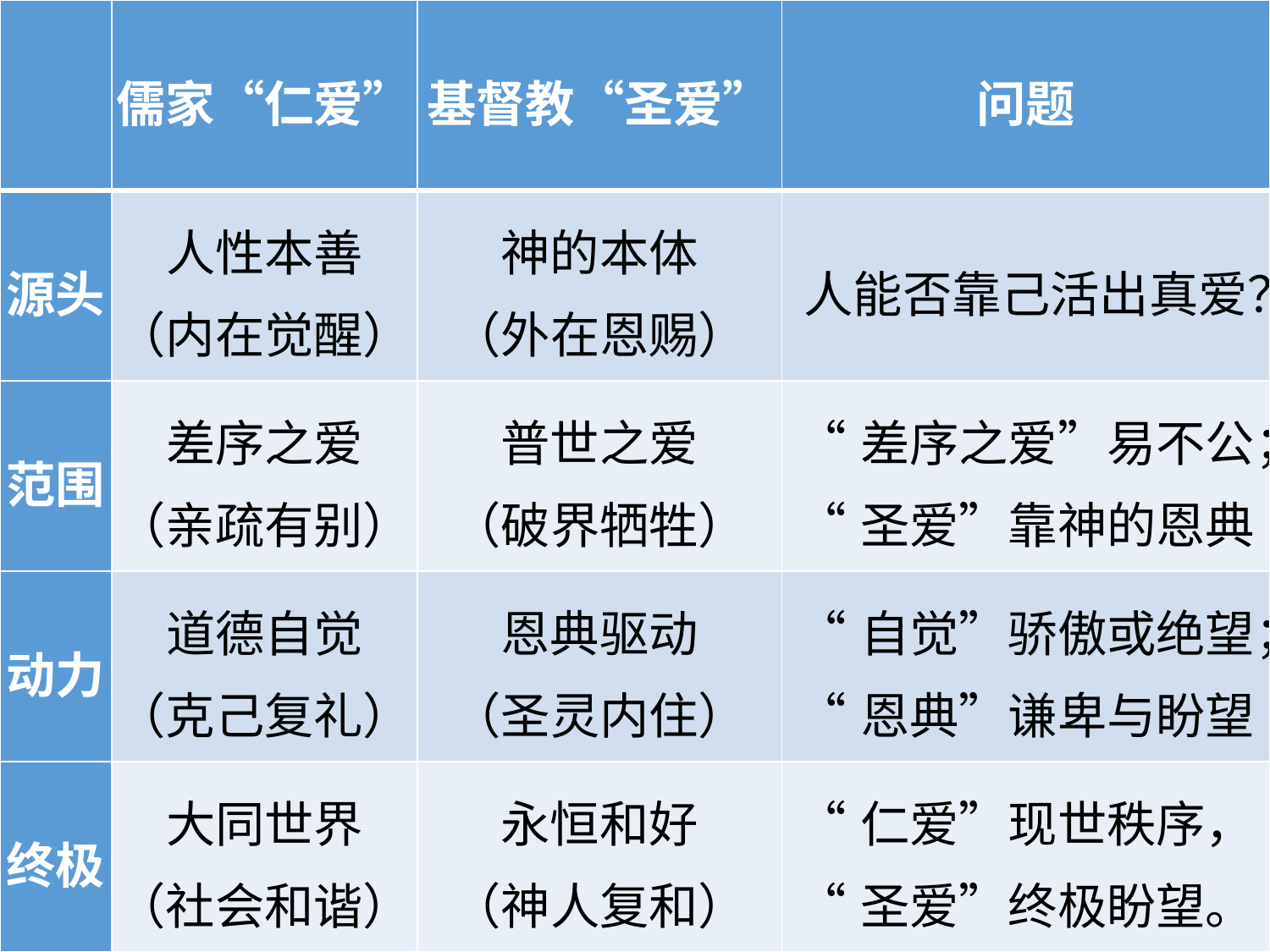

|  | 儒家“仁爱” | 基督教“圣爱” | 问题 |
| --- | --- | --- | --- |
| 源头 | 人性本善 （内在觉醒） | 神的本体 （外在恩赐） | 人能否靠己活出真爱？ |
| 范围 | 差序之爱 （亲疏有别） | 普世之爱 （破界牺牲） | “差序之爱”易不公； “圣爱”靠神的恩典 |
| 动力 | 道德自觉 （克己复礼） | 恩典驱动 （圣灵内住） | “自觉”骄傲或绝望； “恩典”谦卑与盼望 |
| 终极 | 大同世界 （社会和谐） | 永恒和好 （神人复和） | “仁爱”现世秩序， “圣爱”终极盼望。 |